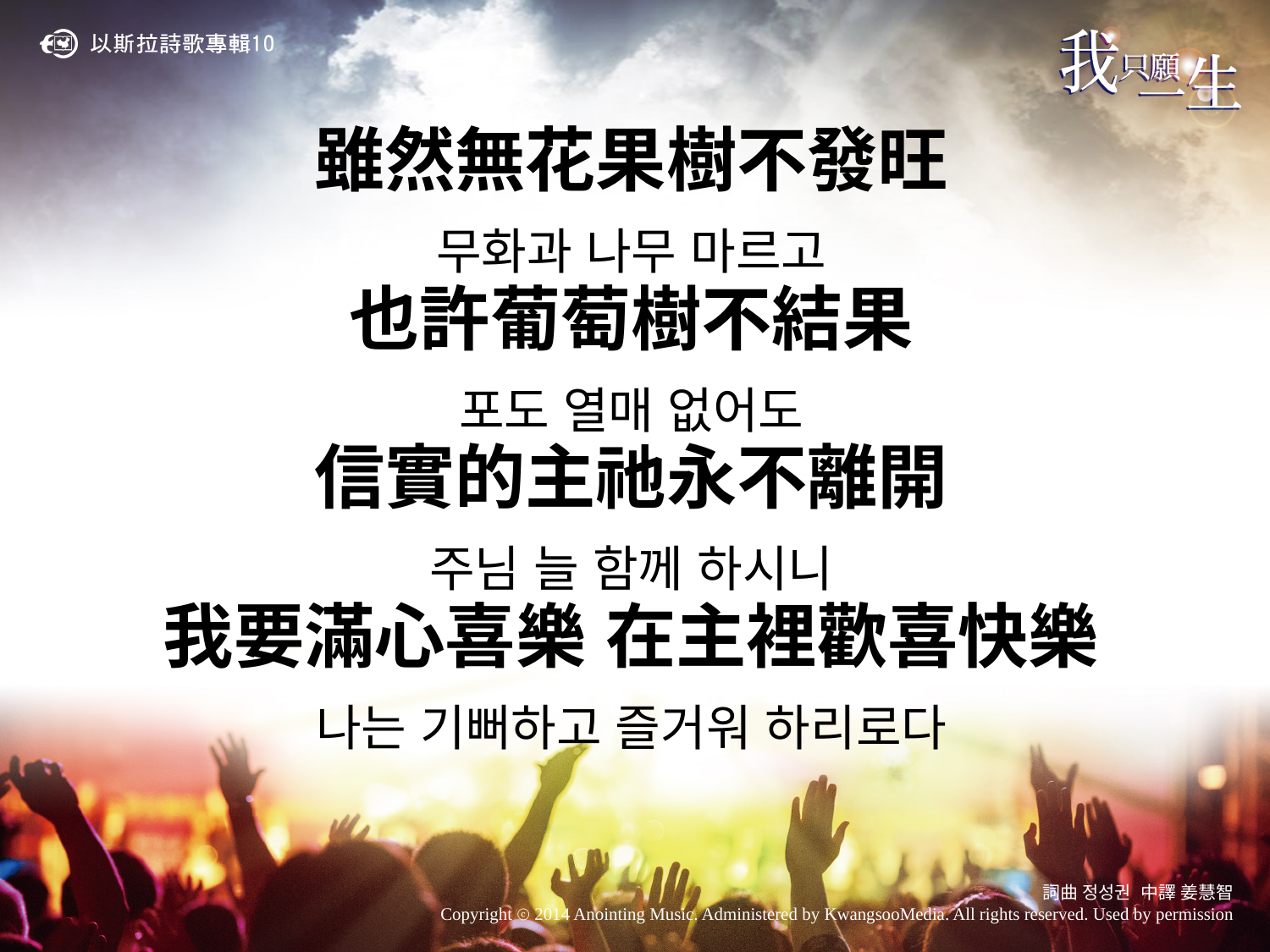

雖然無花果樹不發旺
무화과 나무 마르고
也許葡萄樹不結果
포도 열매 없어도
信實的主祂永不離開
주님 늘 함께 하시니
我要滿心喜樂 在主裡歡喜快樂
나는 기뻐하고 즐거워 하리로다
詞曲 정성권  中譯 姜慧智
Copyright ⓒ 2014 Anointing Music. Administered by KwangsooMedia. All rights reserved. Used by permission